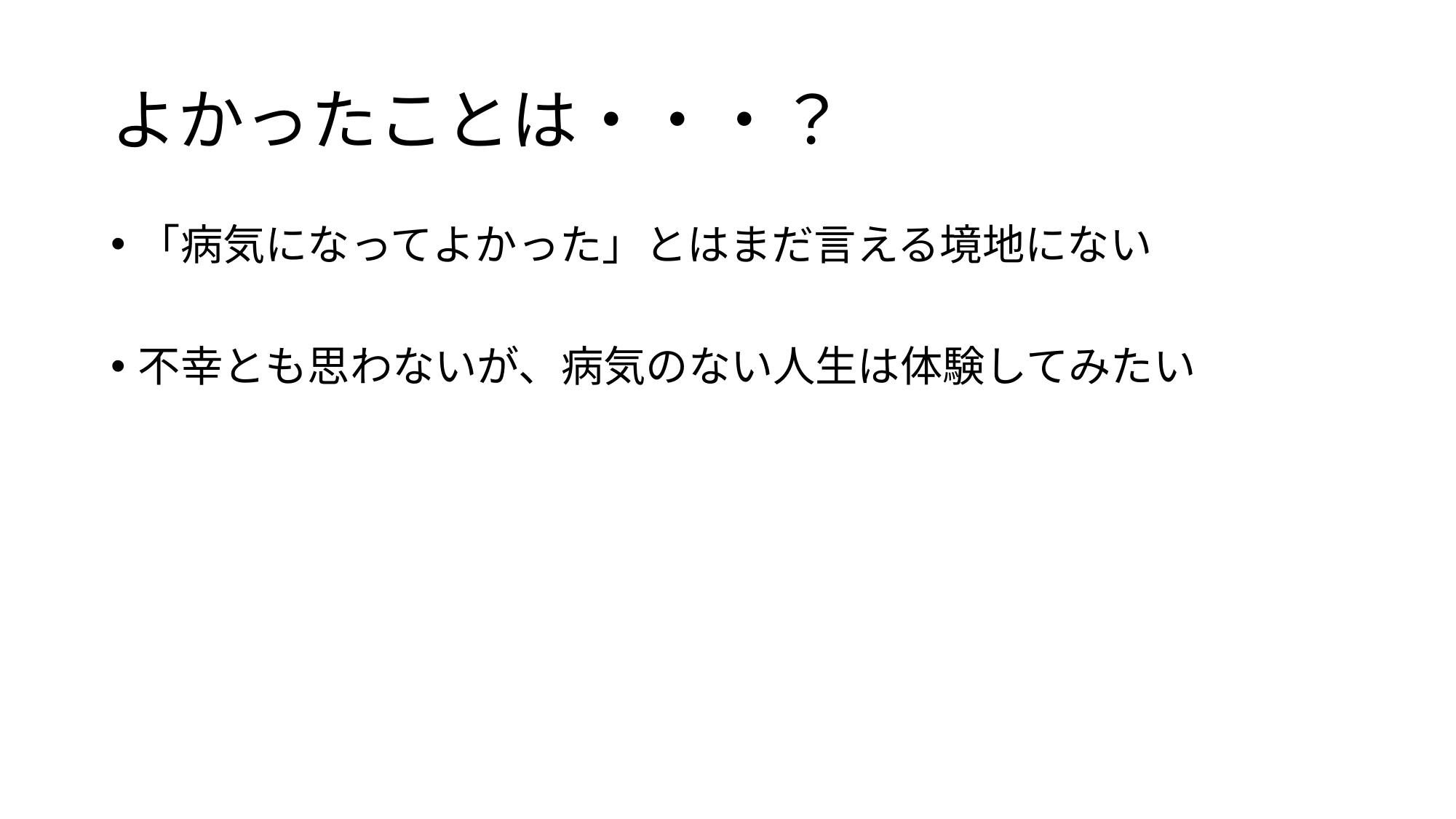

# よかったことは・・・？
「病気になってよかった」とはまだ言える境地にない

不幸とも思わないが、病気のない人生は体験してみたい